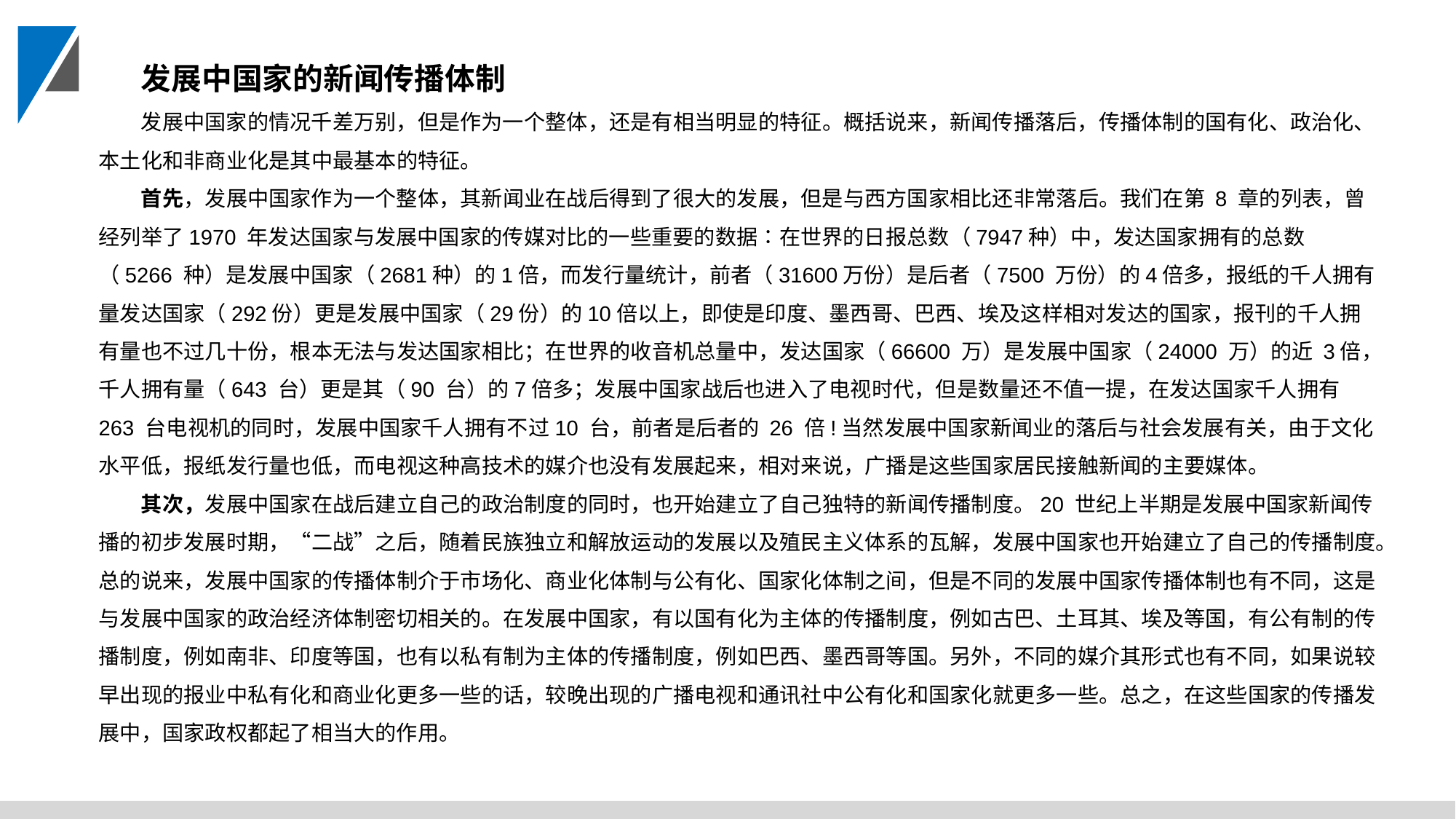

发展中国家的新闻传播体制
发展中国家的情况千差万别，但是作为一个整体，还是有相当明显的特征。概括说来，新闻传播落后，传播体制的国有化、政治化、本土化和非商业化是其中最基本的特征。
首先，发展中国家作为一个整体，其新闻业在战后得到了很大的发展，但是与西方国家相比还非常落后。我们在第 8 章的列表，曾经列举了1970 年发达国家与发展中国家的传媒对比的一些重要的数据∶在世界的日报总数（7947种）中，发达国家拥有的总数（5266 种）是发展中国家（2681种）的1倍，而发行量统计，前者（31600万份）是后者（7500 万份）的4倍多，报纸的千人拥有量发达国家（292份）更是发展中国家（29份）的10倍以上，即使是印度、墨西哥、巴西、埃及这样相对发达的国家，报刊的千人拥有量也不过几十份，根本无法与发达国家相比；在世界的收音机总量中，发达国家（66600 万）是发展中国家（24000 万）的近 3倍，千人拥有量（643 台）更是其（90 台）的7倍多；发展中国家战后也进入了电视时代，但是数量还不值一提，在发达国家千人拥有 263 台电视机的同时，发展中国家千人拥有不过10 台，前者是后者的 26 倍!当然发展中国家新闻业的落后与社会发展有关，由于文化水平低，报纸发行量也低，而电视这种高技术的媒介也没有发展起来，相对来说，广播是这些国家居民接触新闻的主要媒体。
其次，发展中国家在战后建立自己的政治制度的同时，也开始建立了自己独特的新闻传播制度。20 世纪上半期是发展中国家新闻传播的初步发展时期，“二战”之后，随着民族独立和解放运动的发展以及殖民主义体系的瓦解，发展中国家也开始建立了自己的传播制度。总的说来，发展中国家的传播体制介于市场化、商业化体制与公有化、国家化体制之间，但是不同的发展中国家传播体制也有不同，这是与发展中国家的政治经济体制密切相关的。在发展中国家，有以国有化为主体的传播制度，例如古巴、土耳其、埃及等国，有公有制的传播制度，例如南非、印度等国，也有以私有制为主体的传播制度，例如巴西、墨西哥等国。另外，不同的媒介其形式也有不同，如果说较早出现的报业中私有化和商业化更多一些的话，较晚出现的广播电视和通讯社中公有化和国家化就更多一些。总之，在这些国家的传播发展中，国家政权都起了相当大的作用。